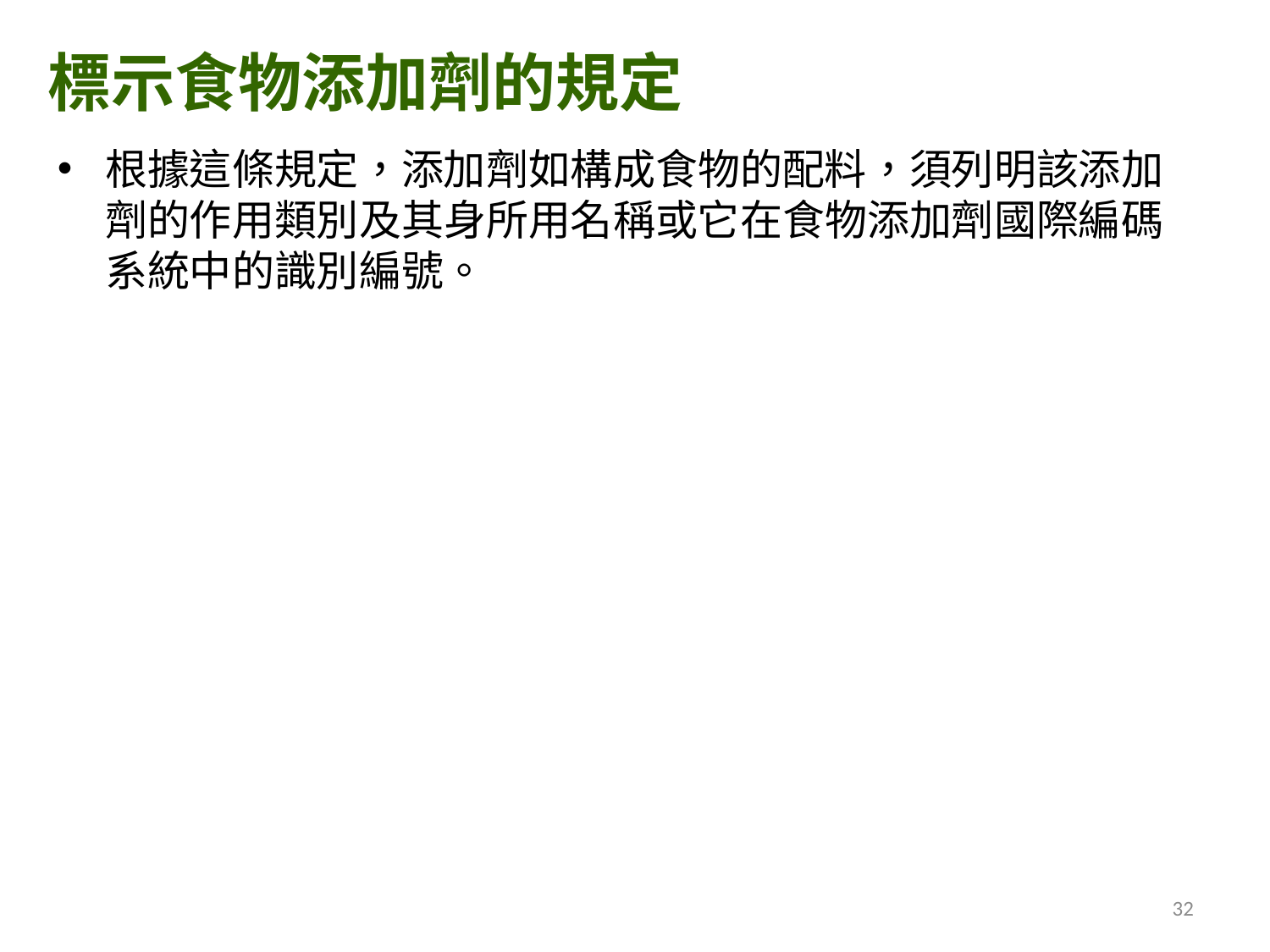

標示食物添加劑的規定
根據這條規定，添加劑如構成食物的配料，須列明該添加劑的作用類別及其身所用名稱或它在食物添加劑國際編碼系統中的識別編號。
32